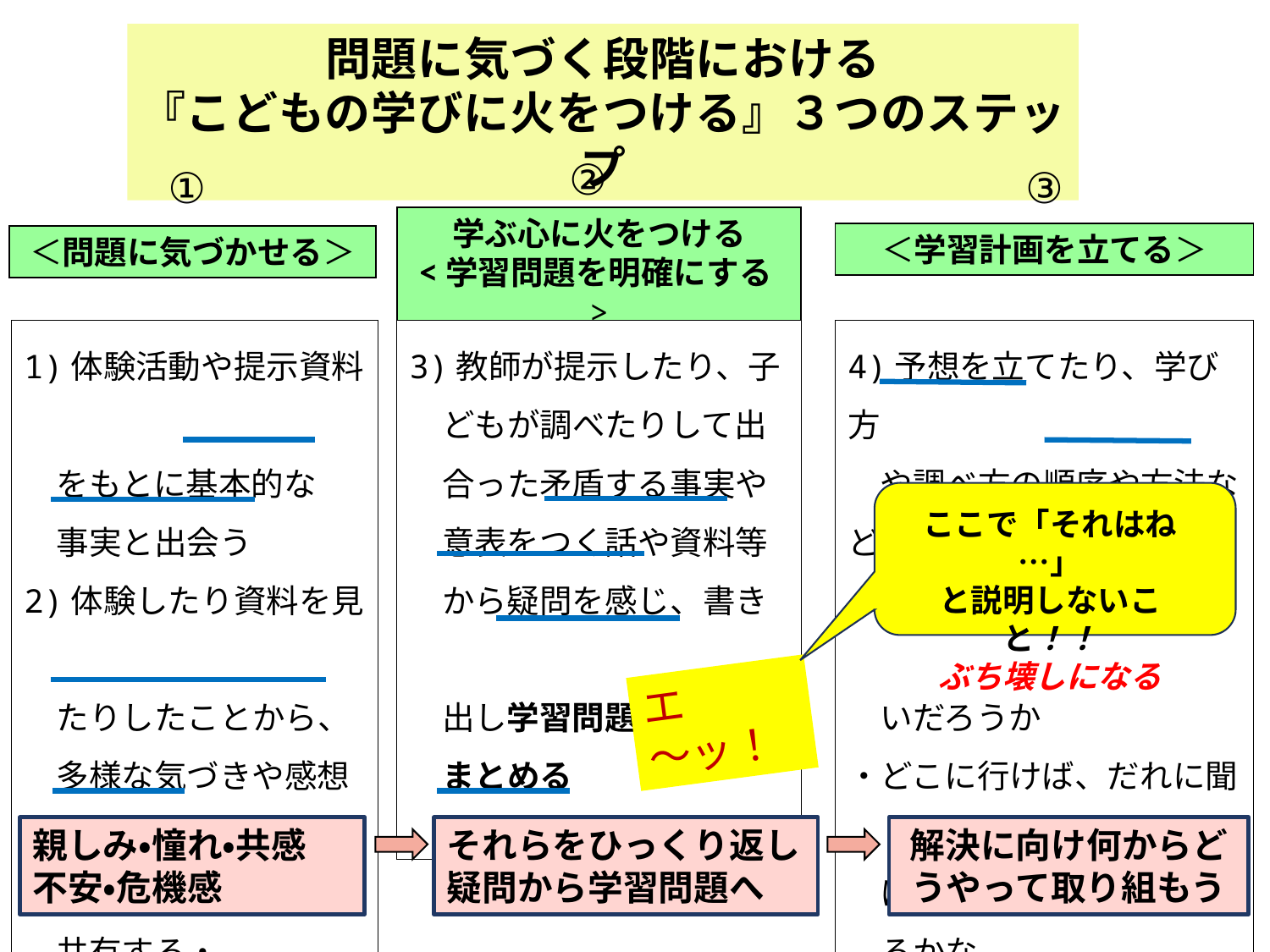

問題に気づく段階における
『こどもの学びに火をつける』３つのステップ
②
①
③
学ぶ心に火をつける
<学習問題を明確にする>
＜学習計画を立てる＞
＜問題に気づかせる＞
1)体験活動や提示資料
　をもとに基本的な
　事実と出会う
2)体験したり資料を見
　たりしたことから、
　多様な気づきや感想
　などをもち、それを
　共有する・
3)教師が提示したり、子
　どもが調べたりして出
　合った矛盾する事実や
　意表をつく話や資料等
　から疑問を感じ、書き
　出し学習問題に
　まとめる
　自分ごとに感じさせる
4)予想を立てたり、学び方
　や調べ方の順序や方法などを明らかにする
・こうなっているのではな
　いだろうか
・どこに行けば、だれに聞
　けば、何を調べればわか
　るかな

ここで「それはね…」
と説明しないこと！！
ぶち壊しになる
エ～ッ！
親しみ・憧れ・共感
不安・危機感
それらをひっくり返し
疑問から学習問題へ
解決に向け何からどうやって取り組もう